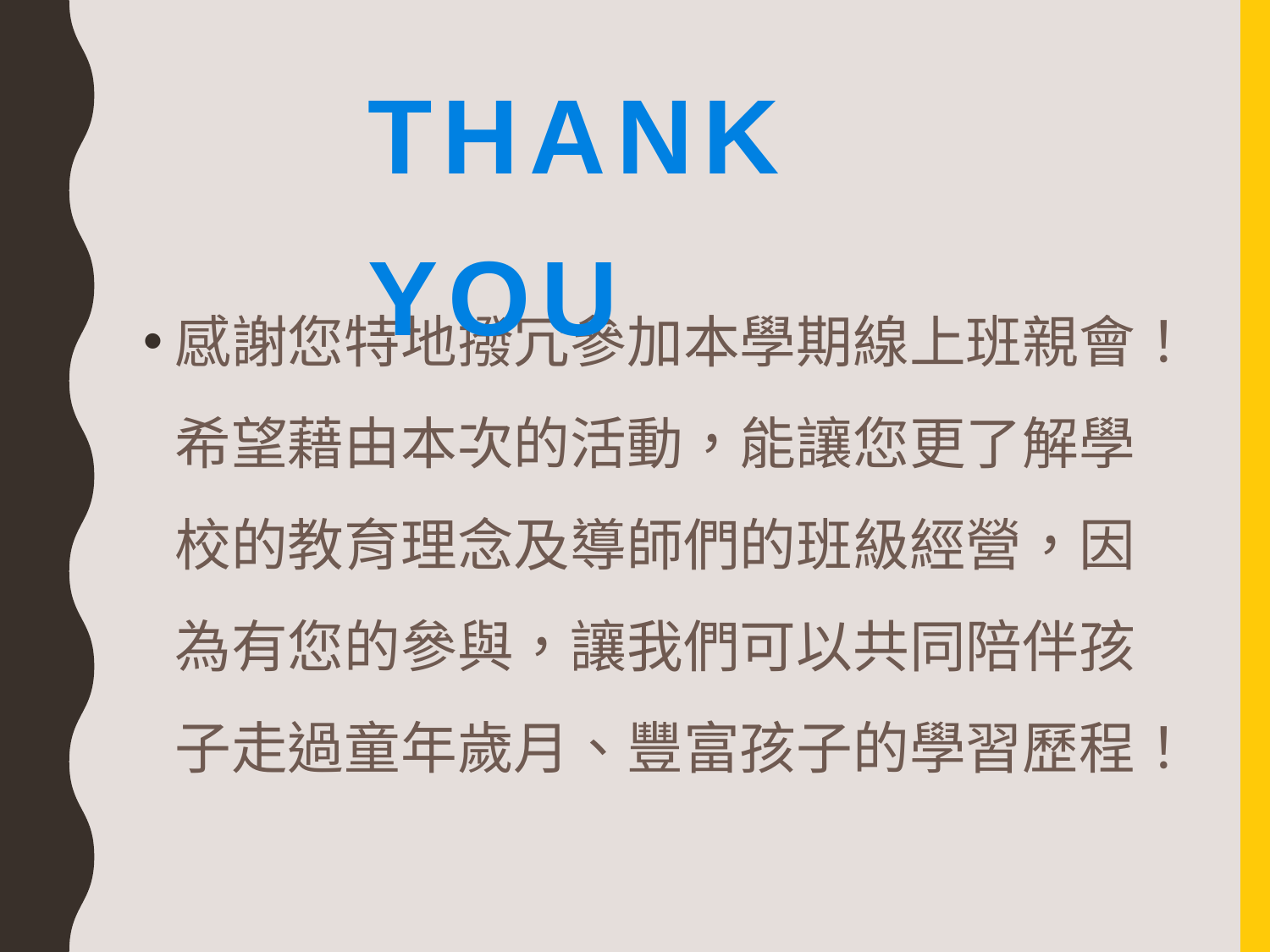

thANK YOU
感謝您特地撥冗參加本學期線上班親會！希望藉由本次的活動，能讓您更了解學校的教育理念及導師們的班級經營，因為有您的參與，讓我們可以共同陪伴孩子走過童年歲月、豐富孩子的學習歷程！